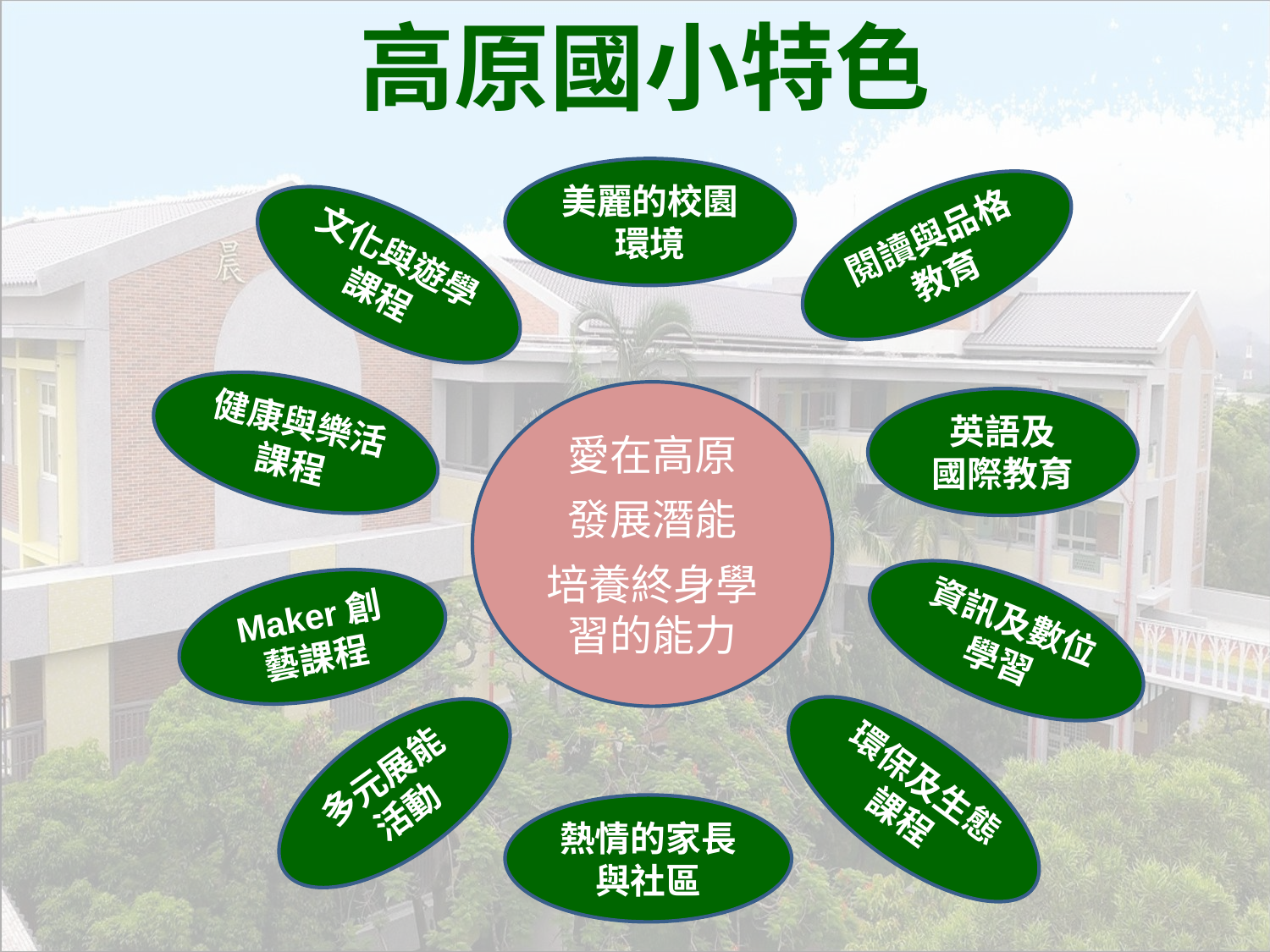

高原國小特色
美麗的校園環境
閱讀與品格教育
文化與遊學課程
健康與樂活課程
愛在高原
發展潛能
培養終身學習的能力
英語及
國際教育
Maker創藝課程
資訊及數位學習
多元展能
活動
環保及生態課程
熱情的家長
與社區